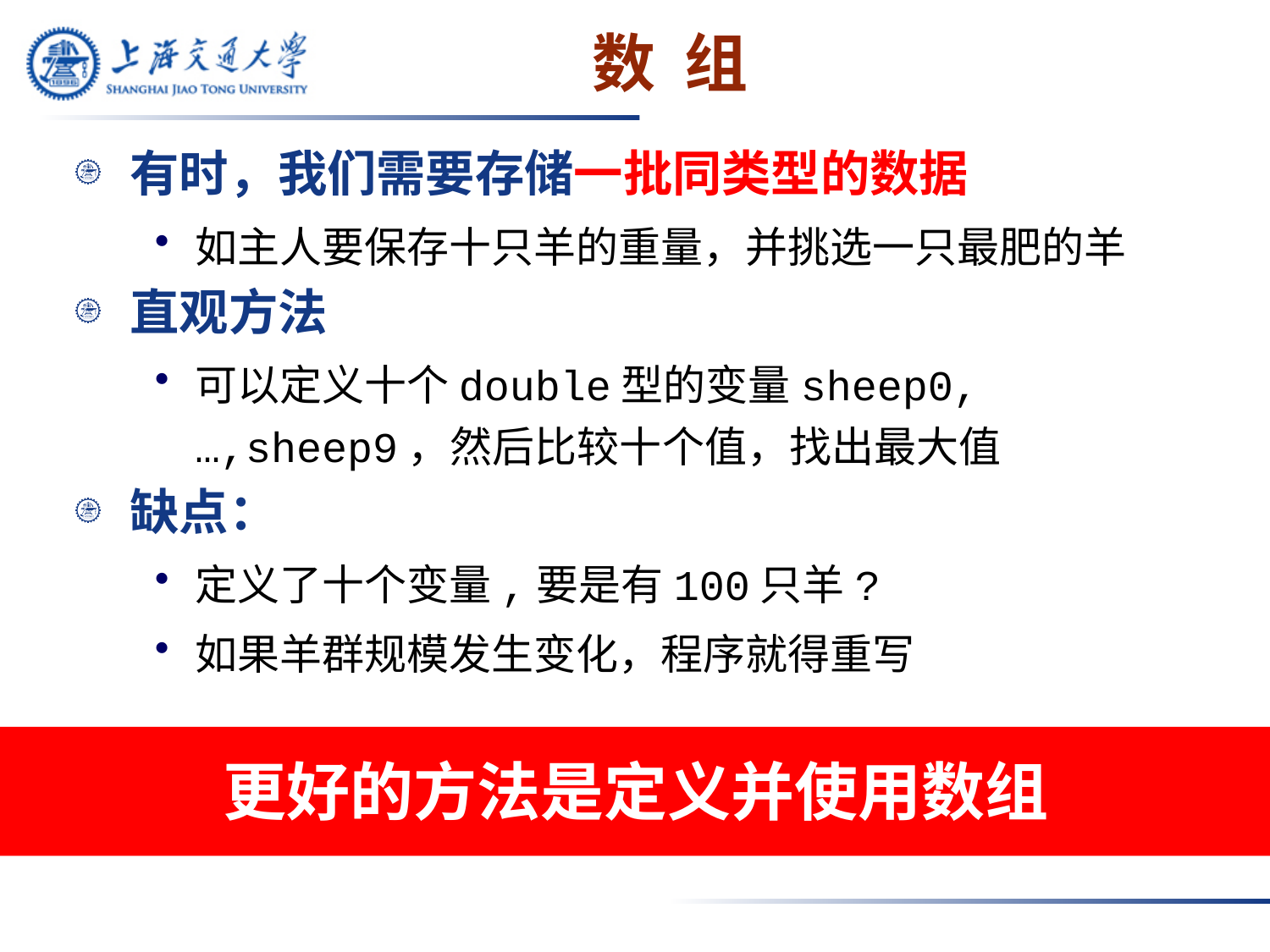

# 数  组
有时，我们需要存储一批同类型的数据
如主人要保存十只羊的重量，并挑选一只最肥的羊
直观方法
可以定义十个double型的变量sheep0, …,sheep9，然后比较十个值，找出最大值
缺点：
定义了十个变量,要是有100只羊?
如果羊群规模发生变化，程序就得重写

更好的方法是定义并使用数组